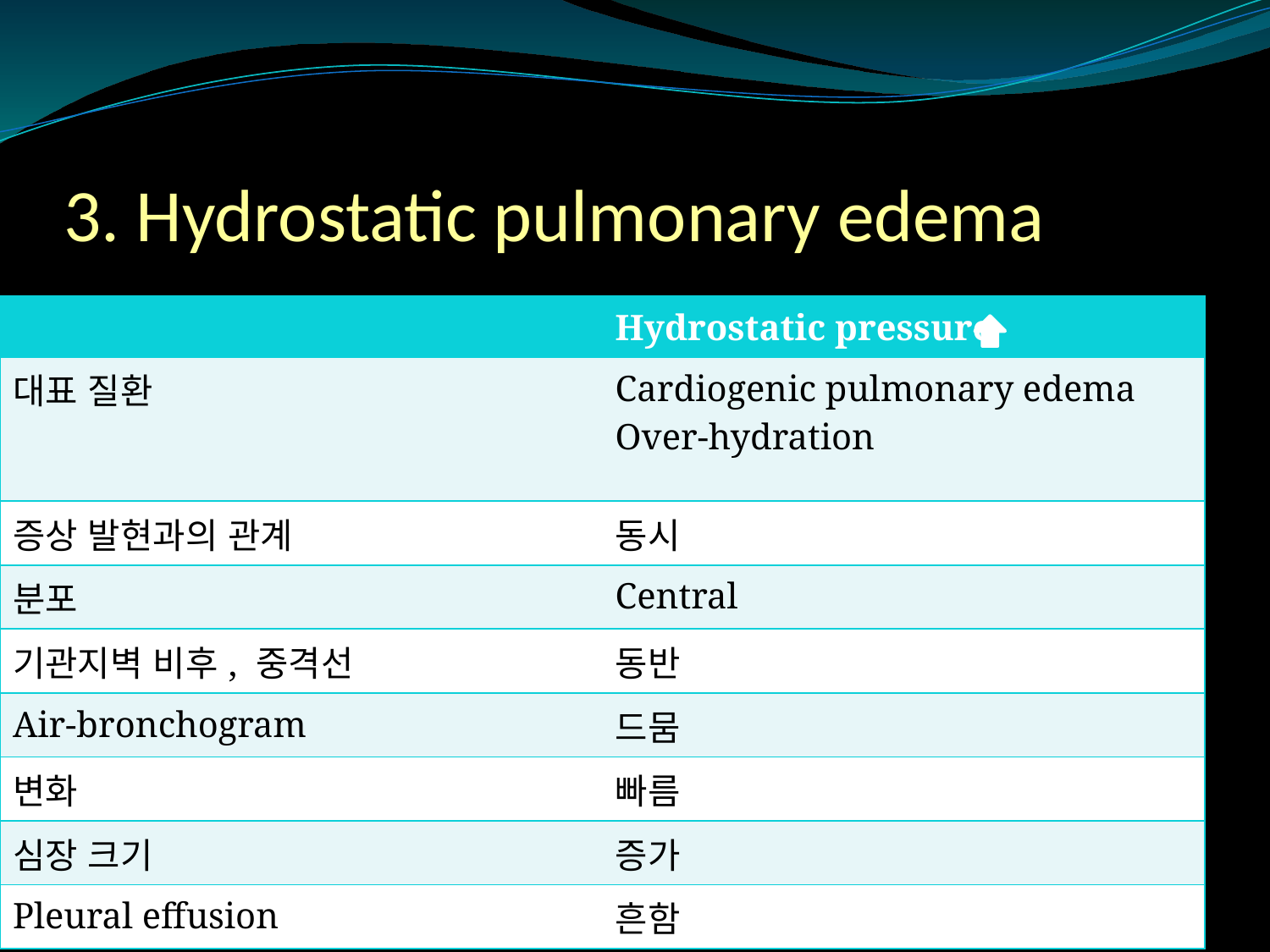

# 3. Hydrostatic pulmonary edema
|  | Hydrostatic pressure |
| --- | --- |
| 대표 질환 | Cardiogenic pulmonary edema Over-hydration |
| 증상 발현과의 관계 | 동시 |
| 분포 | Central |
| 기관지벽 비후, 중격선 | 동반 |
| Air-bronchogram | 드뭄 |
| 변화 | 빠름 |
| 심장 크기 | 증가 |
| Pleural effusion | 흔함 |